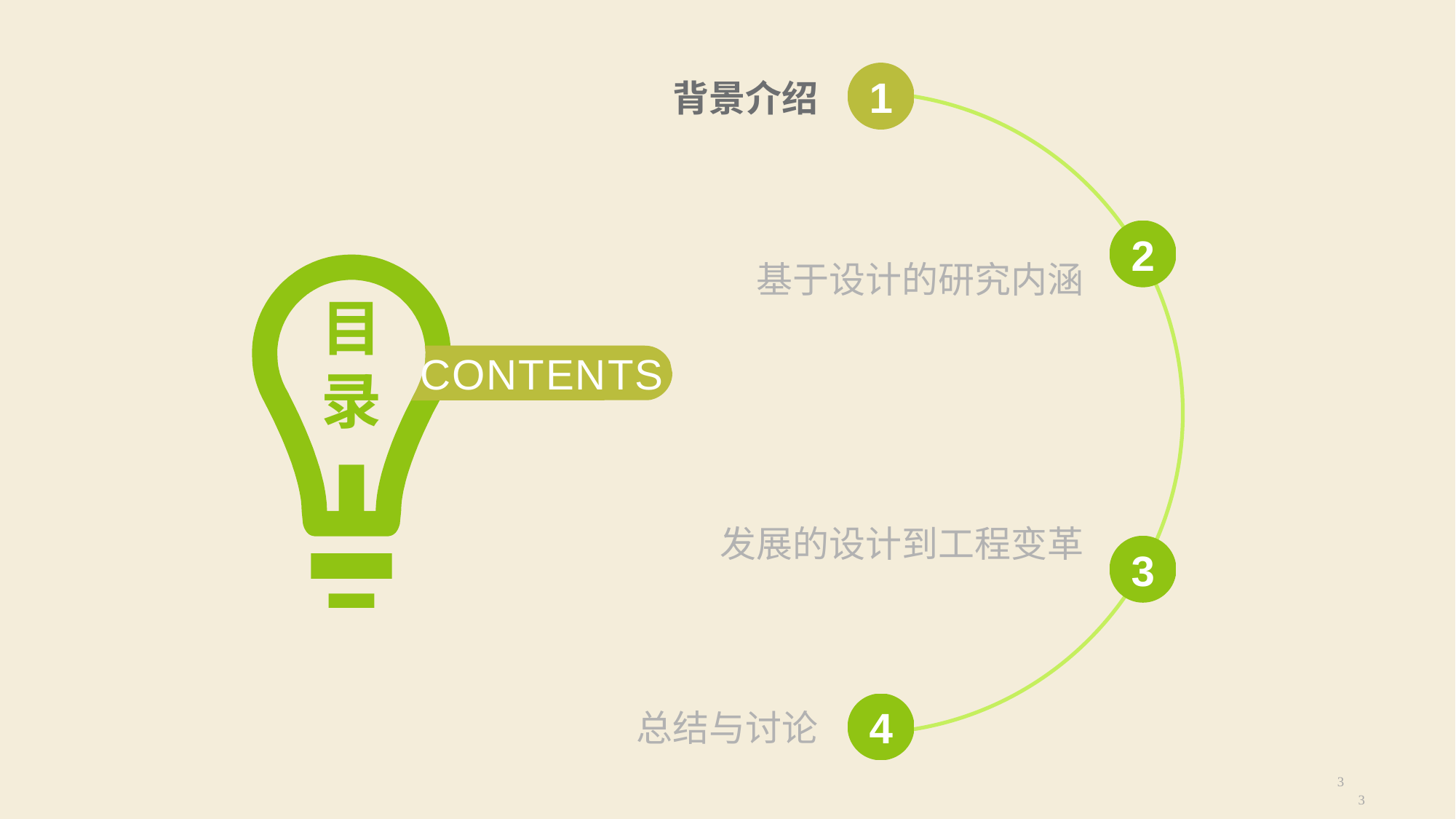

背景介绍
1

基于设计的研究内涵
2
目
录
CONTENTS
发展的设计到工程变革
3
总结与讨论
4
3